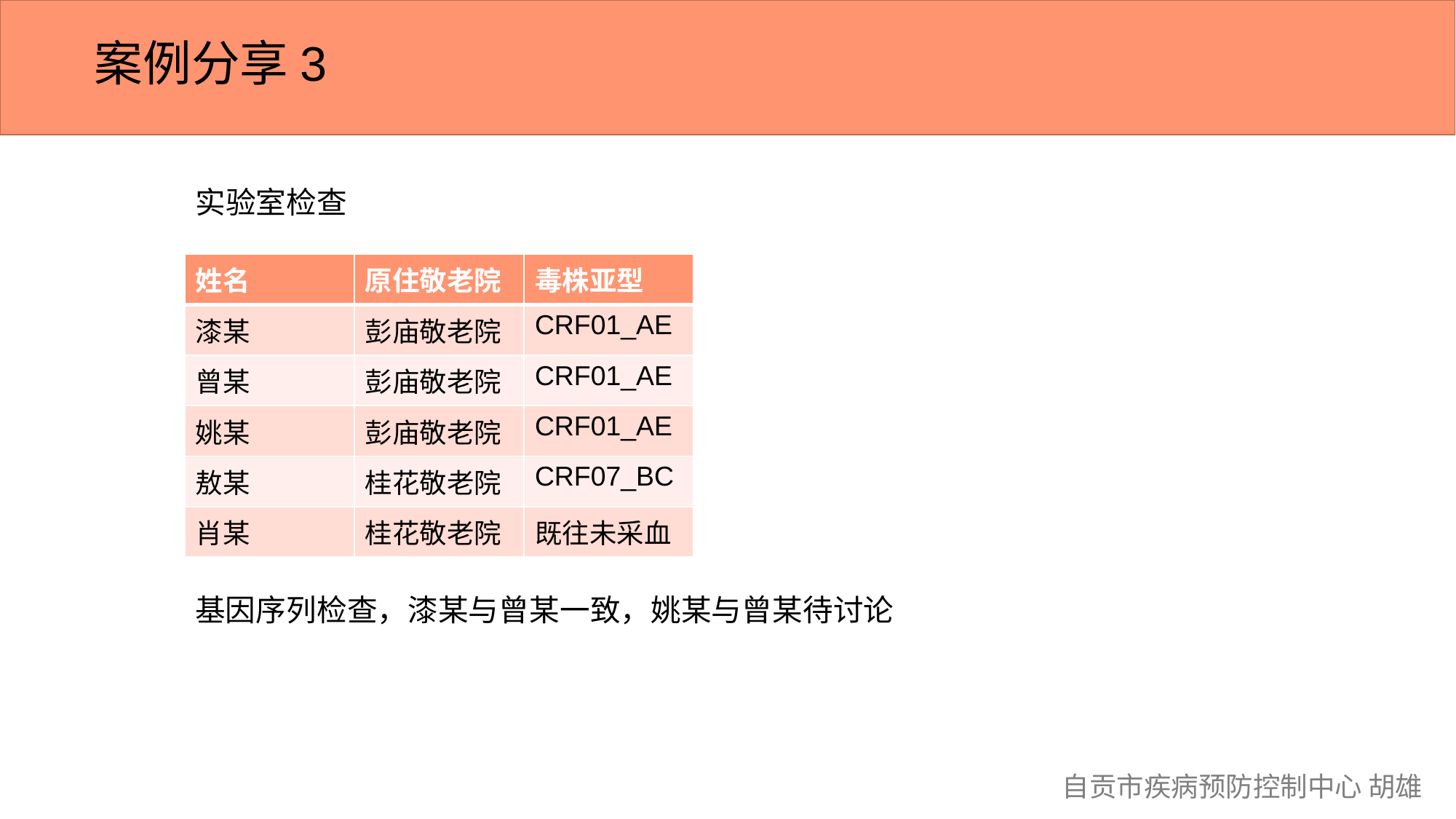

案例分享3
实验室检查
| 姓名 | 原住敬老院 | 毒株亚型 |
| --- | --- | --- |
| 漆某 | 彭庙敬老院 | CRF01\_AE |
| 曾某 | 彭庙敬老院 | CRF01\_AE |
| 姚某 | 彭庙敬老院 | CRF01\_AE |
| 敖某 | 桂花敬老院 | CRF07\_BC |
| 肖某 | 桂花敬老院 | 既往未采血 |
基因序列检查，漆某与曾某一致，姚某与曾某待讨论